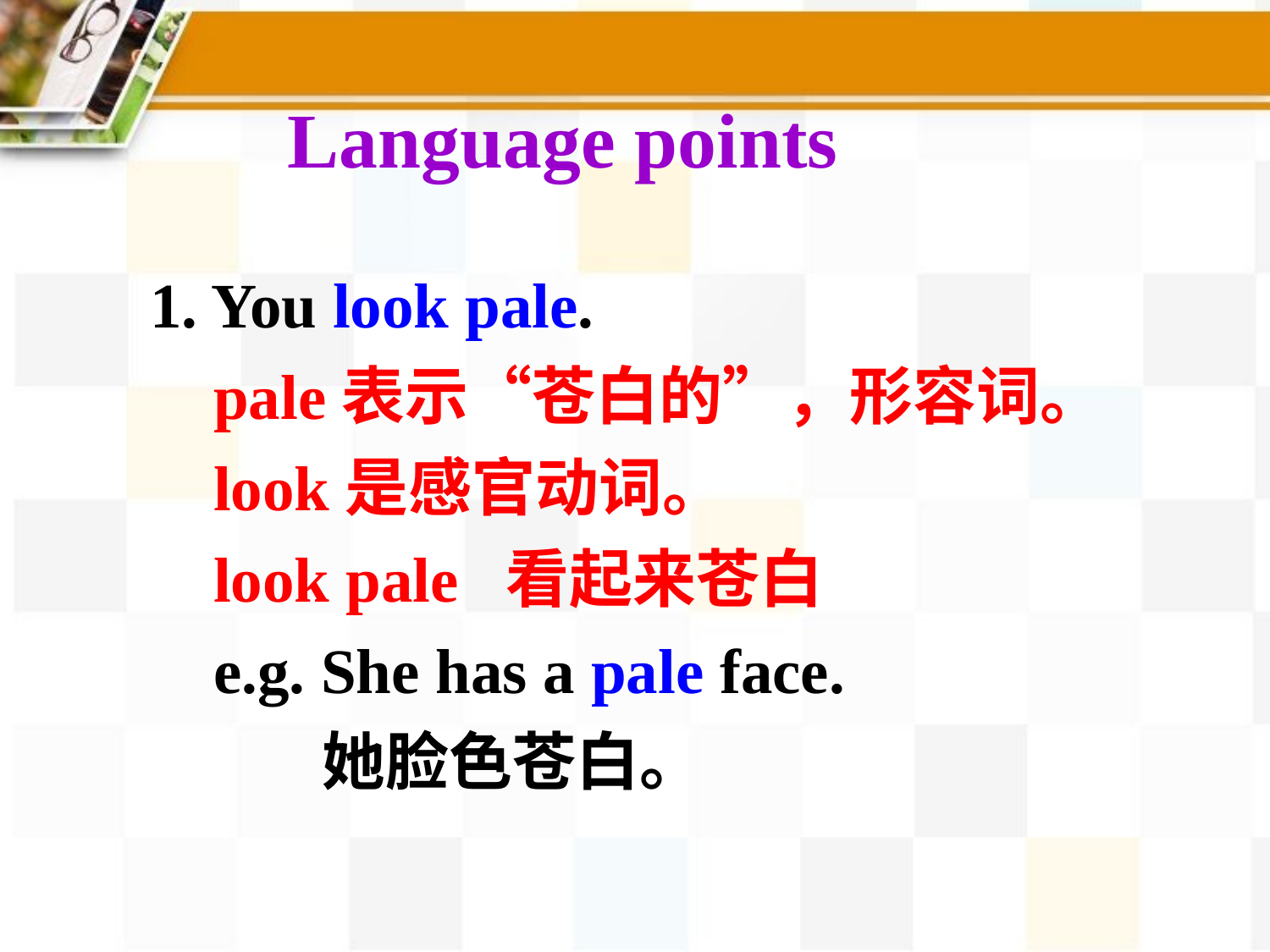

Language points
You look pale.
    pale表示“苍白的”，形容词。
    look是感官动词。
    look pale  看起来苍白
    e.g. She has a pale face.
      她脸色苍白。